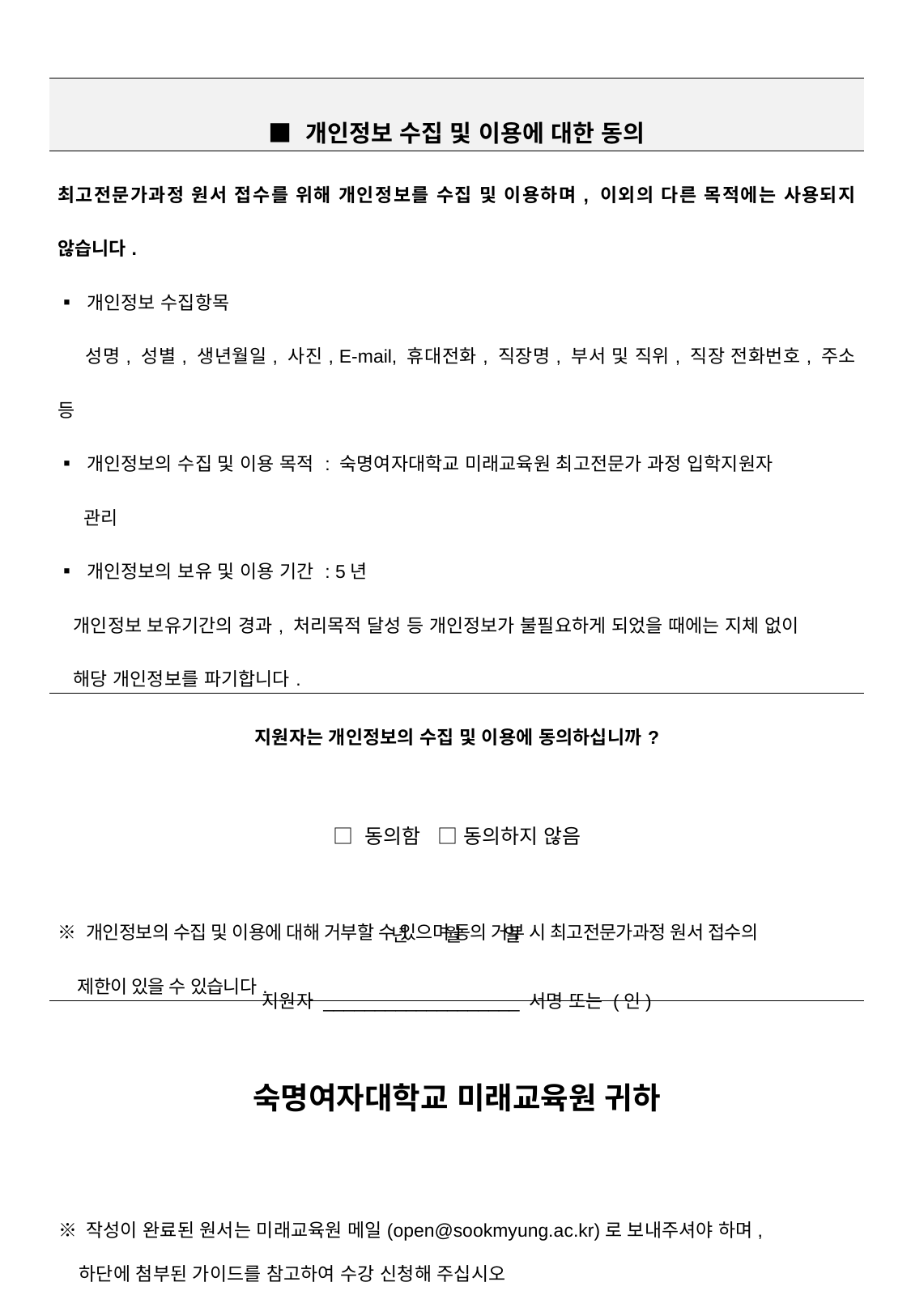

| ■ 개인정보 수집 및 이용에 대한 동의 |
| --- |
| 최고전문가과정 원서 접수를 위해 개인정보를 수집 및 이용하며, 이외의 다른 목적에는 사용되지 않습니다. ▪ 개인정보 수집항목 성명, 성별, 생년월일, 사진, E-mail, 휴대전화, 직장명, 부서 및 직위, 직장 전화번호, 주소 등 ▪ 개인정보의 수집 및 이용 목적 : 숙명여자대학교 미래교육원 최고전문가 과정 입학지원자 관리 ▪ 개인정보의 보유 및 이용 기간 : 5년 개인정보 보유기간의 경과, 처리목적 달성 등 개인정보가 불필요하게 되었을 때에는 지체 없이 해당 개인정보를 파기합니다. |
| 지원자는 개인정보의 수집 및 이용에 동의하십니까? □ 동의함 □ 동의하지 않음 ※ 개인정보의 수집 및 이용에 대해 거부할 수 있으며 동의 거부 시 최고전문가과정 원서 접수의 제한이 있을 수 있습니다. |
   년       월        일

지원자 ___________________ 서명 또는 (인)

숙명여자대학교 미래교육원 귀하

※ 작성이 완료된 원서는 미래교육원 메일(open@sookmyung.ac.kr)로 보내주셔야 하며,
   하단에 첨부된 가이드를 참고하여 수강 신청해 주십시오